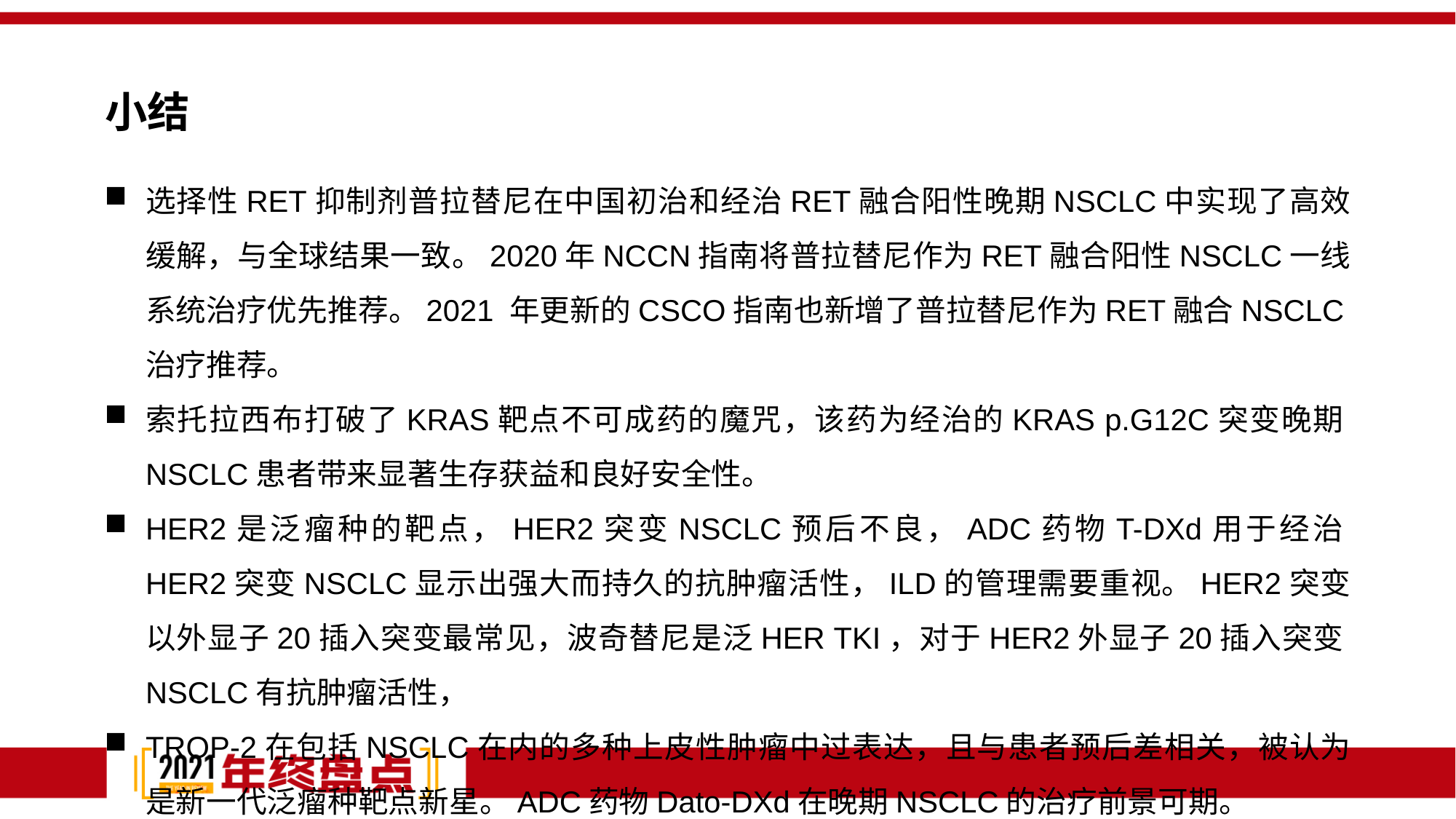

小结
选择性RET抑制剂普拉替尼在中国初治和经治RET融合阳性晚期NSCLC中实现了高效缓解，与全球结果一致。2020年NCCN指南将普拉替尼作为RET融合阳性NSCLC一线系统治疗优先推荐。2021 年更新的CSCO指南也新增了普拉替尼作为RET融合NSCLC治疗推荐。
索托拉西布打破了KRAS靶点不可成药的魔咒，该药为经治的KRAS p.G12C突变晚期NSCLC患者带来显著生存获益和良好安全性。
HER2是泛瘤种的靶点，HER2突变NSCLC预后不良，ADC药物T-DXd用于经治HER2突变NSCLC显示出强大而持久的抗肿瘤活性，ILD的管理需要重视。HER2突变以外显子20插入突变最常见，波奇替尼是泛HER TKI，对于HER2外显子20插入突变NSCLC有抗肿瘤活性，
TROP-2在包括NSCLC在内的多种上皮性肿瘤中过表达，且与患者预后差相关，被认为是新一代泛瘤种靶点新星。ADC药物Dato-DXd在晚期NSCLC的治疗前景可期。